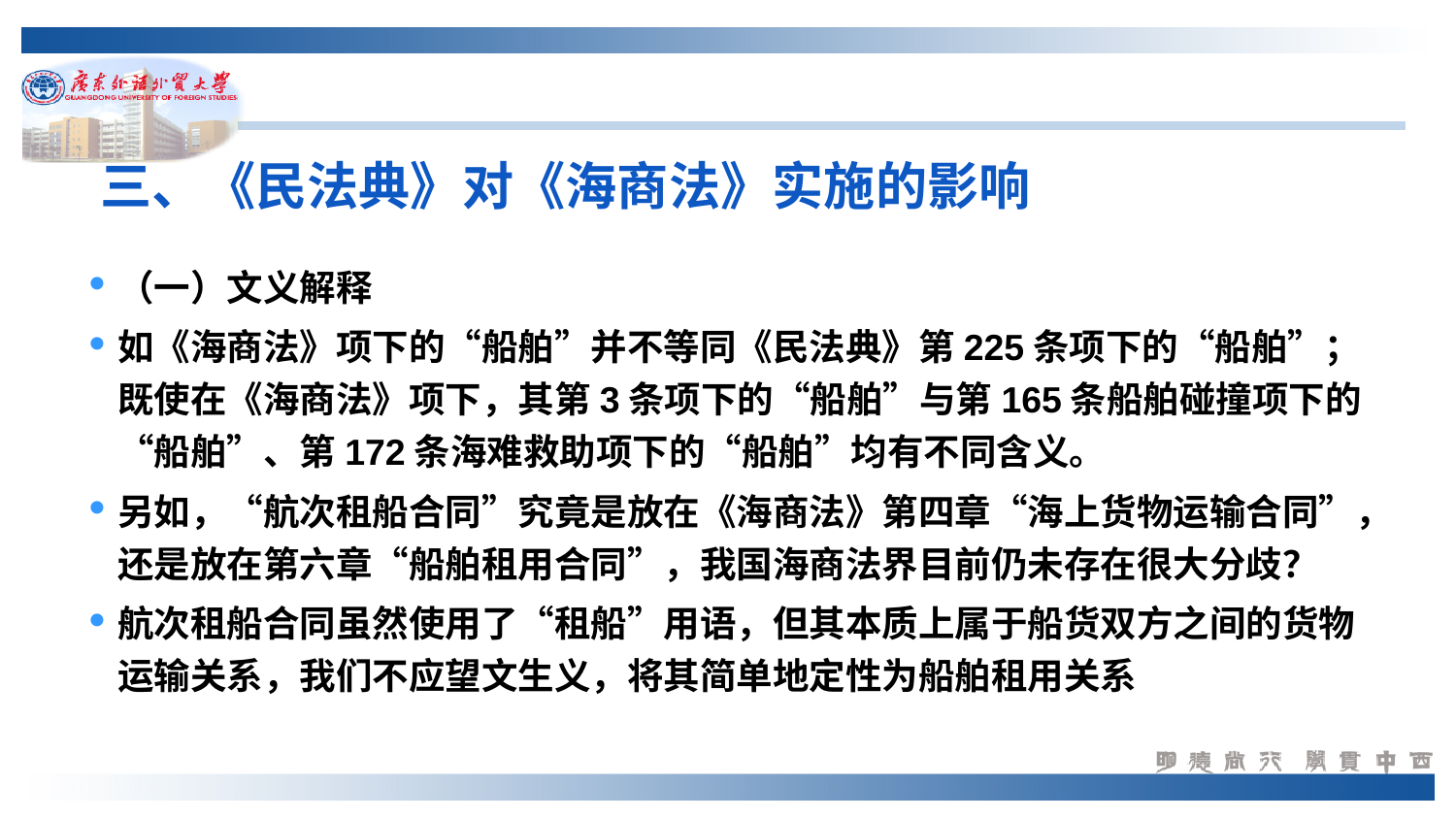

# 三、《民法典》对《海商法》实施的影响
（一）文义解释
如《海商法》项下的“船舶”并不等同《民法典》第225条项下的“船舶”；既使在《海商法》项下，其第3条项下的“船舶”与第165条船舶碰撞项下的“船舶”、第172条海难救助项下的“船舶”均有不同含义。
另如，“航次租船合同”究竟是放在《海商法》第四章“海上货物运输合同”，还是放在第六章“船舶租用合同”，我国海商法界目前仍未存在很大分歧？
航次租船合同虽然使用了“租船”用语，但其本质上属于船货双方之间的货物运输关系，我们不应望文生义，将其简单地定性为船舶租用关系